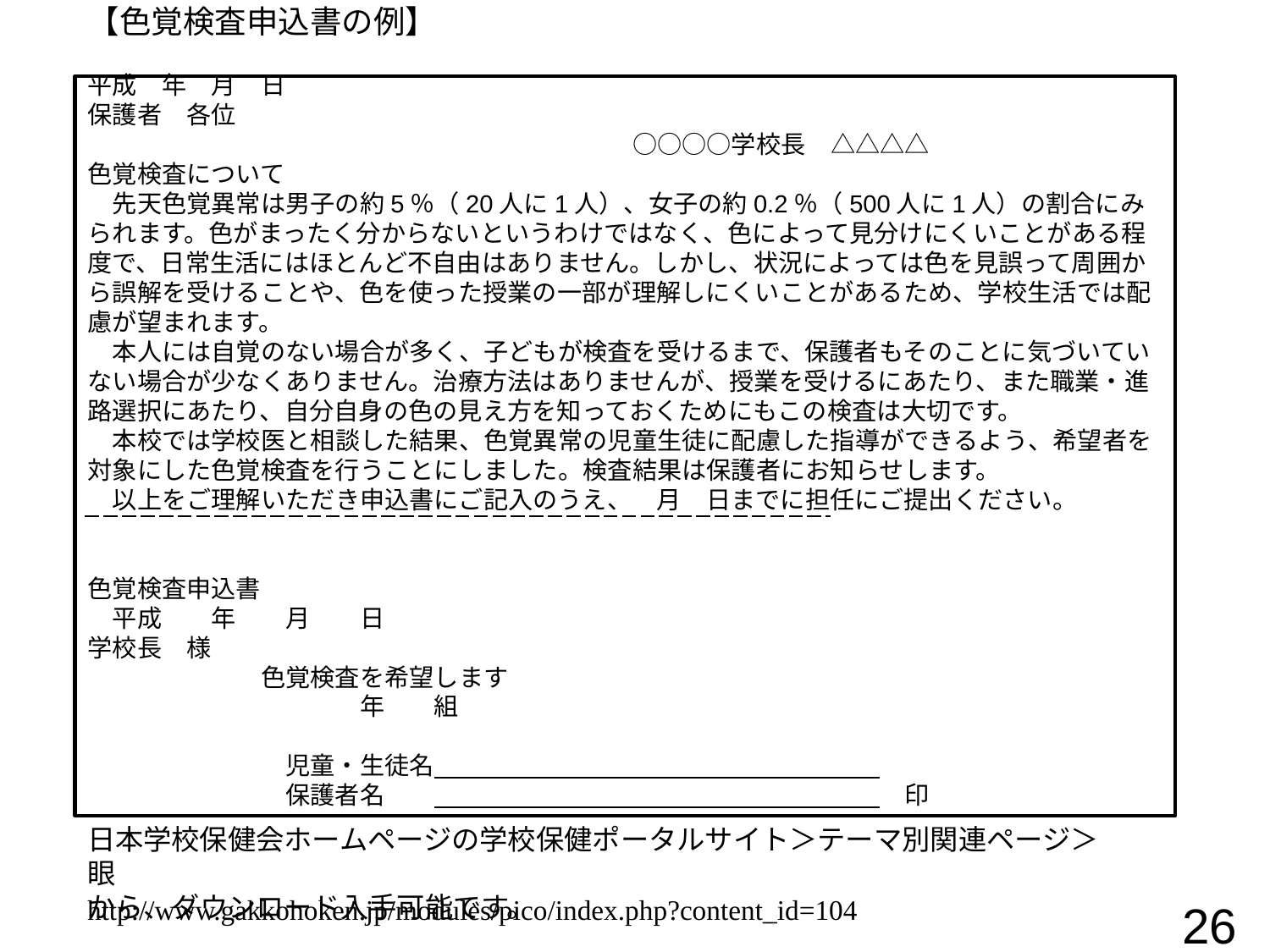

【色覚検査申込書の例】

平成　年　月　日
保護者　各位
　　　　　　　　　　　　　　　　　　　　　　○○○○学校長　△△△△
色覚検査について
　先天色覚異常は男子の約5％（20人に1人）、女子の約0.2％（500人に1人）の割合にみられます。色がまったく分からないというわけではなく、色によって見分けにくいことがある程度で、日常生活にはほとんど不自由はありません。しかし、状況によっては色を見誤って周囲から誤解を受けることや、色を使った授業の一部が理解しにくいことがあるため、学校生活では配慮が望まれます。
　本人には自覚のない場合が多く、子どもが検査を受けるまで、保護者もそのことに気づいていない場合が少なくありません。治療方法はありませんが、授業を受けるにあたり、また職業・進路選択にあたり、自分自身の色の見え方を知っておくためにもこの検査は大切です。
　本校では学校医と相談した結果、色覚異常の児童生徒に配慮した指導ができるよう、希望者を対象にした色覚検査を行うことにしました。検査結果は保護者にお知らせします。
　以上をご理解いただき申込書にご記入のうえ、　月　日までに担任にご提出ください。

色覚検査申込書
　平成　　年　　月　　日
学校長　様
　　　　　　　色覚検査を希望します
　　　　　　　　　　　年　　組

　　　　　　　　児童・生徒名
　　　　　　　　保護者名　　　　　　　　　　　　　　　　　　　　　印

|  |
| --- |
日本学校保健会ホームページの学校保健ポータルサイト＞テーマ別関連ページ＞眼
から、ダウンロード入手可能です。
http://www.gakkohoken.jp/modules/pico/index.php?content_id=104
26